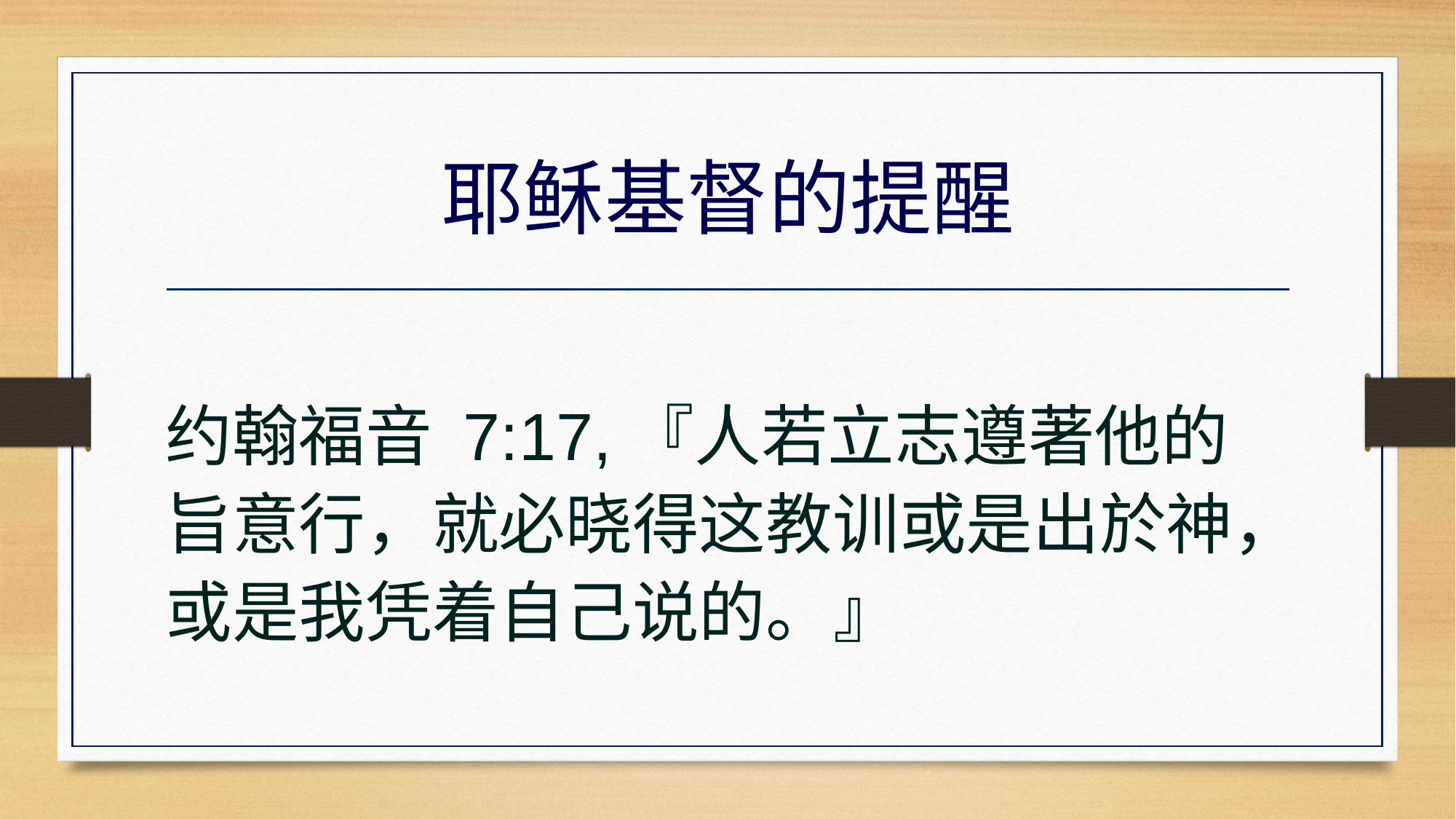

# 耶稣基督的提醒
约翰福音 7:17,『人若立志遵著他的旨意行，就必晓得这教训或是出於神，或是我凭着自己说的。』